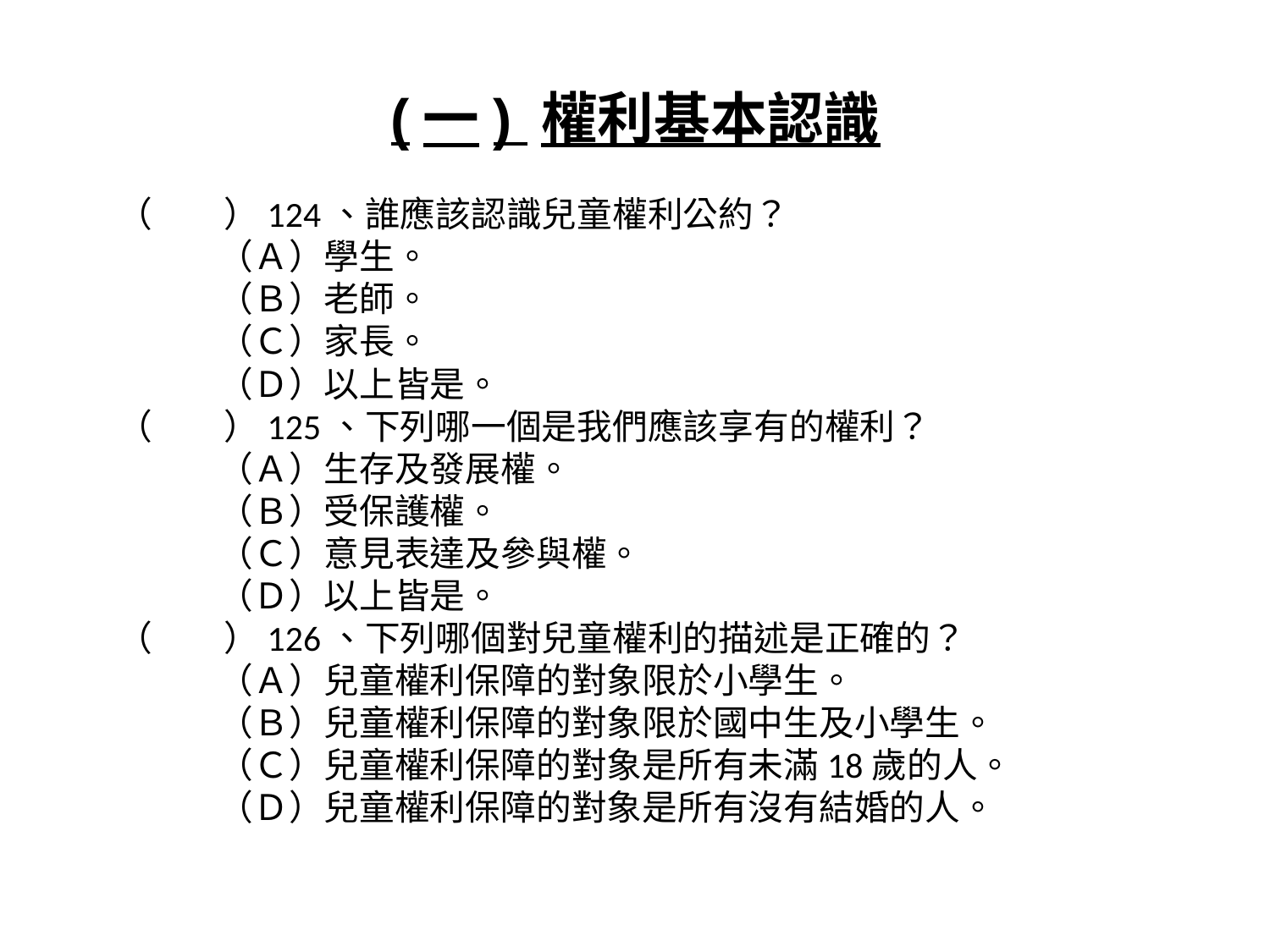

(一) 權利基本認識
（　　）124、誰應該認識兒童權利公約？
（Ａ）學生。
（Ｂ）老師。
（Ｃ）家長。
（Ｄ）以上皆是。
（　　）125、下列哪一個是我們應該享有的權利？
（Ａ）生存及發展權。
（Ｂ）受保護權。
（Ｃ）意見表達及參與權。
（Ｄ）以上皆是。
（　　）126、下列哪個對兒童權利的描述是正確的？
（Ａ）兒童權利保障的對象限於小學生。
（Ｂ）兒童權利保障的對象限於國中生及小學生。
（Ｃ）兒童權利保障的對象是所有未滿18歲的人。
（Ｄ）兒童權利保障的對象是所有沒有結婚的人。